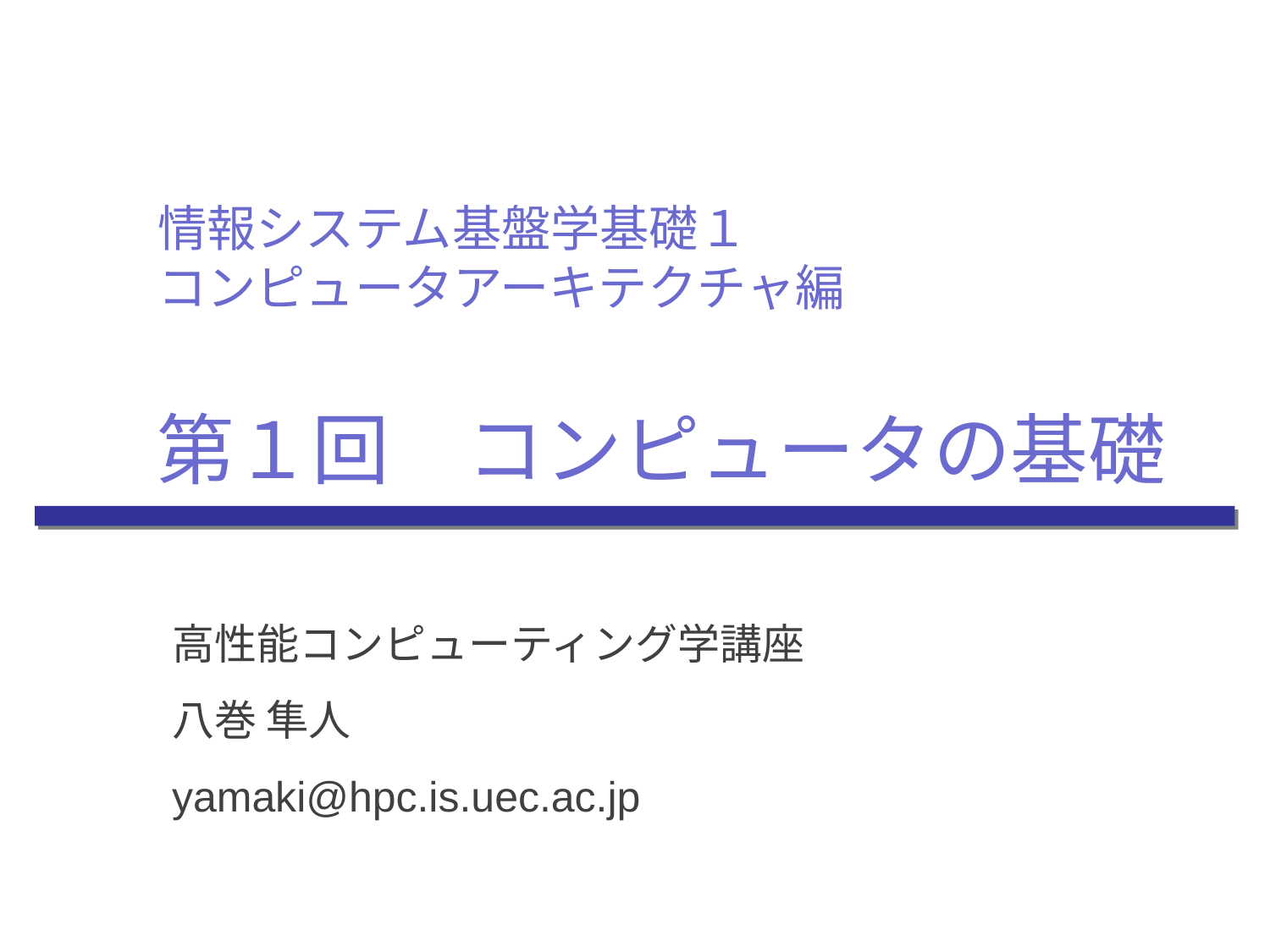

# 情報システム基盤学基礎１ コンピュータアーキテクチャ編
第１回　コンピュータの基礎
高性能コンピューティング学講座
八巻 隼人
yamaki@hpc.is.uec.ac.jp